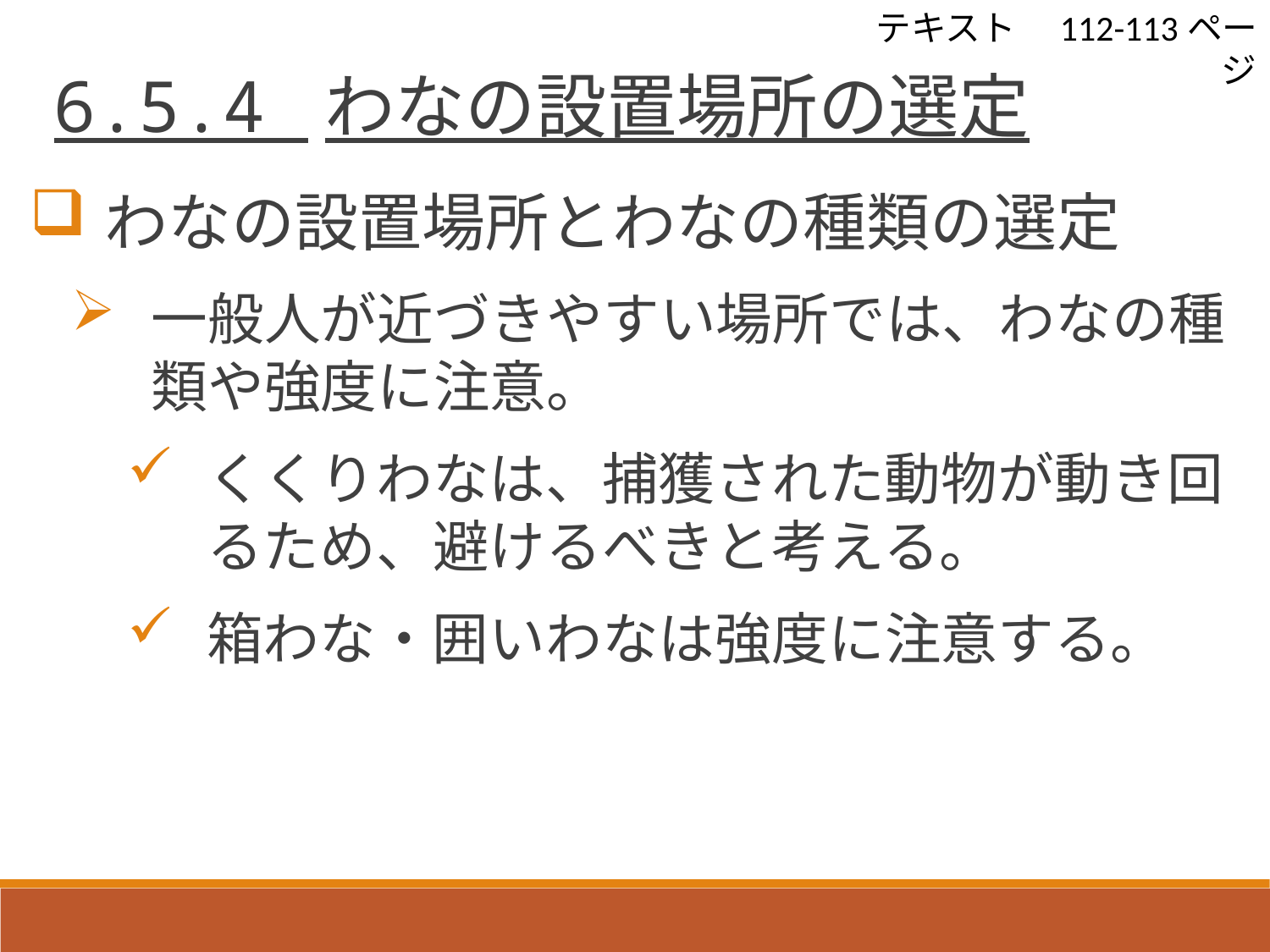

テキスト　112-113ページ
 6.5.4 わなの設置場所の選定
わなの設置場所とわなの種類の選定
一般人が近づきやすい場所では、わなの種類や強度に注意。
くくりわなは、捕獲された動物が動き回るため、避けるべきと考える。
箱わな・囲いわなは強度に注意する。